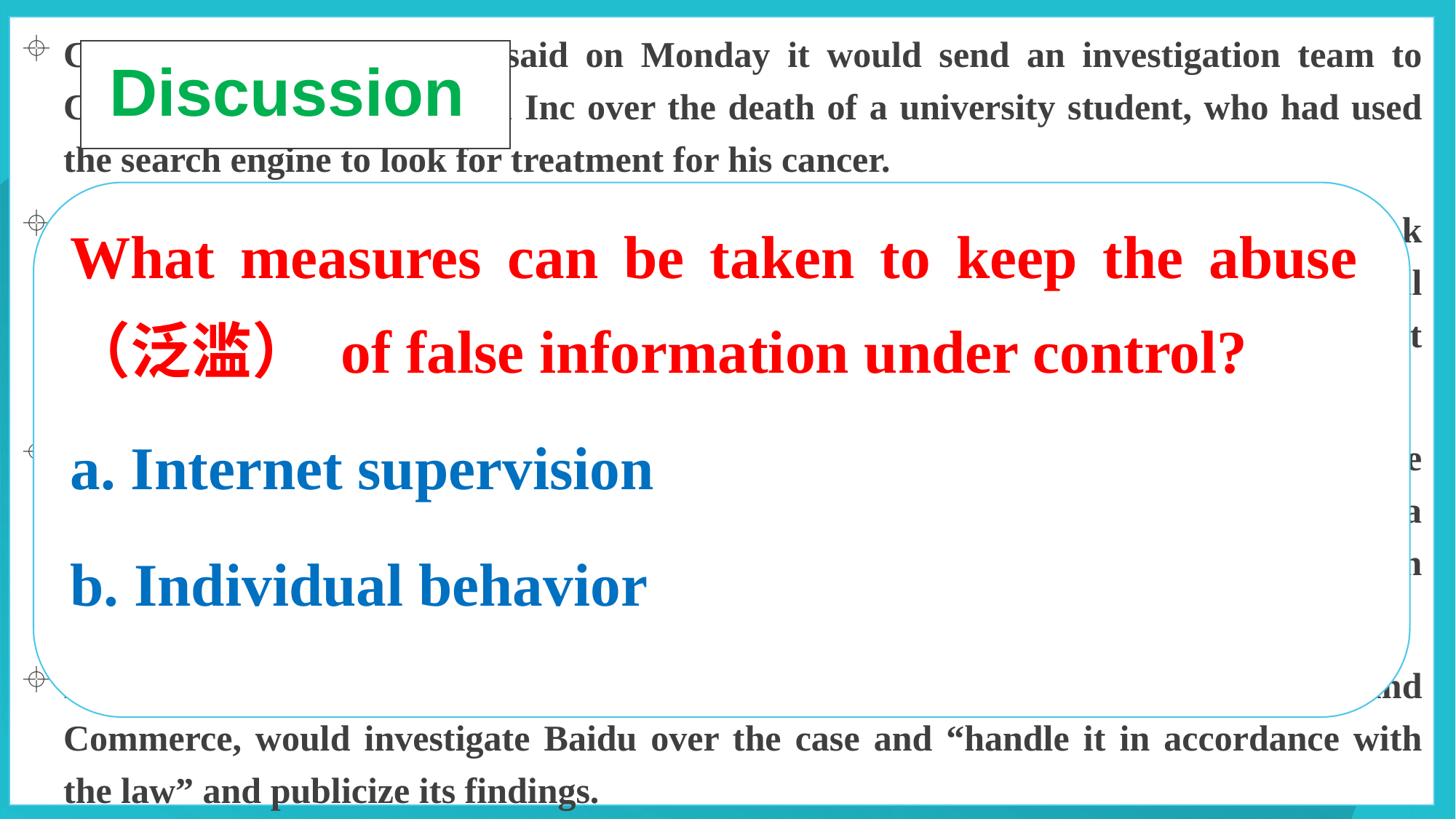

China's Internet regulator said on Monday it would send an investigation team to Chinese search leader Baidu Inc over the death of a university student, who had used the search engine to look for treatment for his cancer.
Wei Zexi, 21, died last month of a rare form of cancer. He had turned to Baidu to look online for the best place for treatment, finding a department under the Second Hospital of Beijing Armed Police Corps which offered an experimental form of treatment that ultimately failed, according to state media.
Before dying, Wei has posted criticism online accusing Baidu of promoting false medical information, as well as the hospital for misleading advertising in claiming a high success rate for the experimental treatment, state radio said.The regulator said in a short statement Wei's case had attracted widespread attention on the Internet.
It, along with the health ministry and State Administration for Industry and Commerce, would investigate Baidu over the case and “handle it in accordance with the law” and publicize its findings.
# Discussion
What measures can be taken to keep the abuse（泛滥） of false information under control?
a. Internet supervision
b. Individual behavior